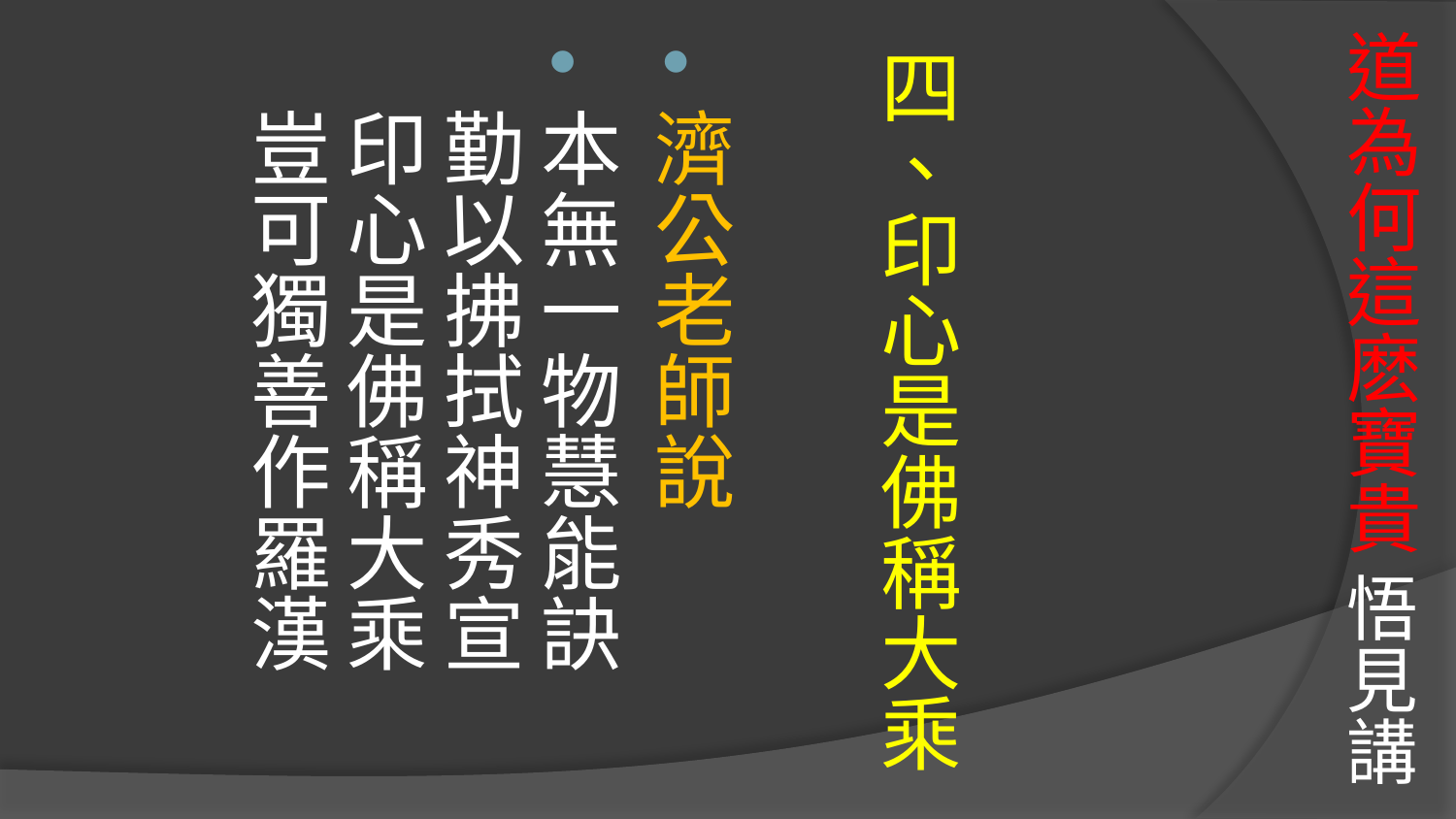

# 道為何這麽寶貴 悟見講
四、印心是佛稱大乘

濟公老師說
本無一物慧能訣 
勤以拂拭神秀宣 
印心是佛稱大乘 
豈可獨善作羅漢